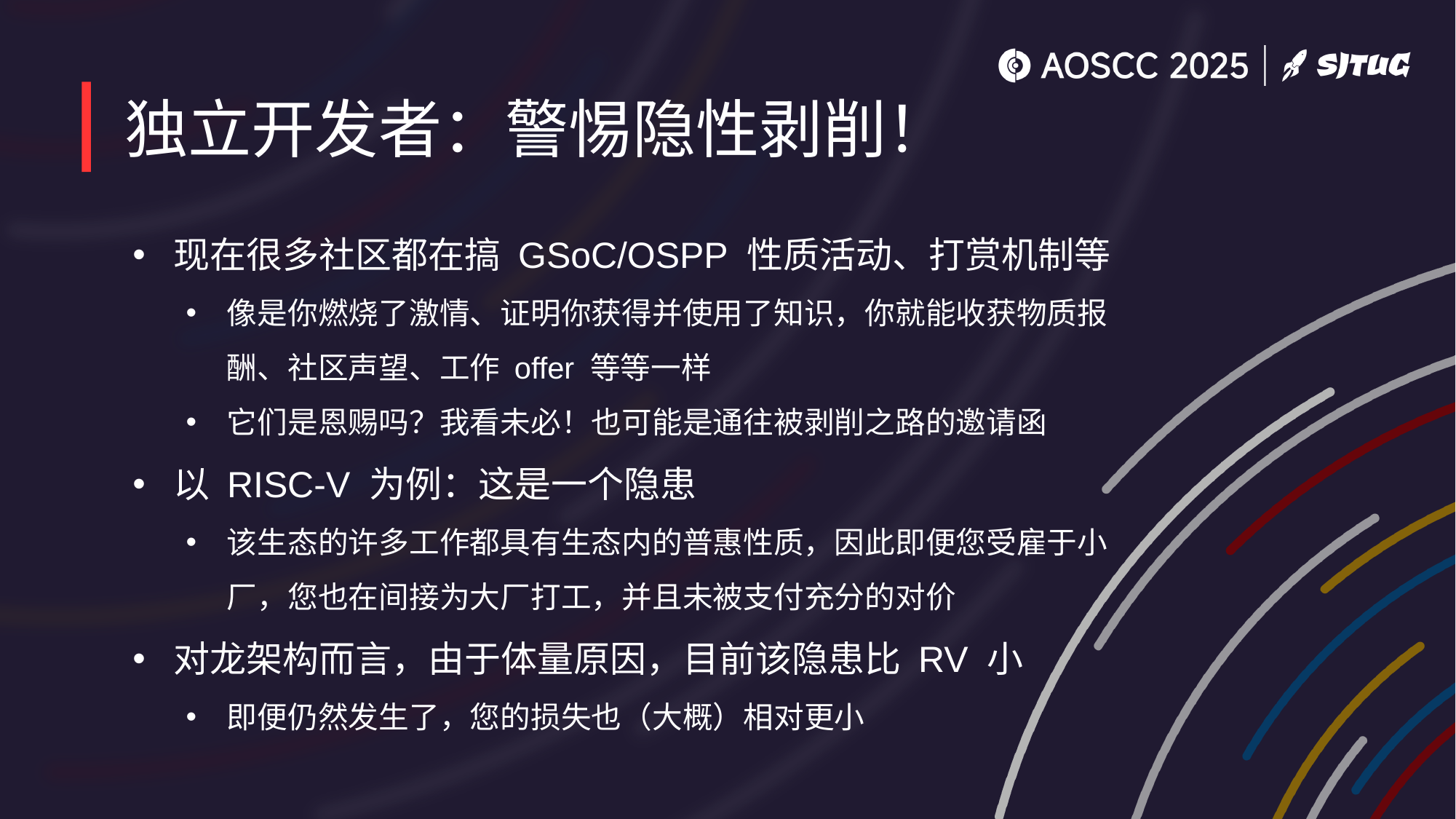

# 独立开发者：警惕隐性剥削！
现在很多社区都在搞 GSoC/OSPP 性质活动、打赏机制等
像是你燃烧了激情、证明你获得并使用了知识，你就能收获物质报酬、社区声望、工作 offer 等等一样
它们是恩赐吗？我看未必！也可能是通往被剥削之路的邀请函
以 RISC-V 为例：这是一个隐患
该生态的许多工作都具有生态内的普惠性质，因此即便您受雇于小厂，您也在间接为大厂打工，并且未被支付充分的对价
对龙架构而言，由于体量原因，目前该隐患比 RV 小
即便仍然发生了，您的损失也（大概）相对更小